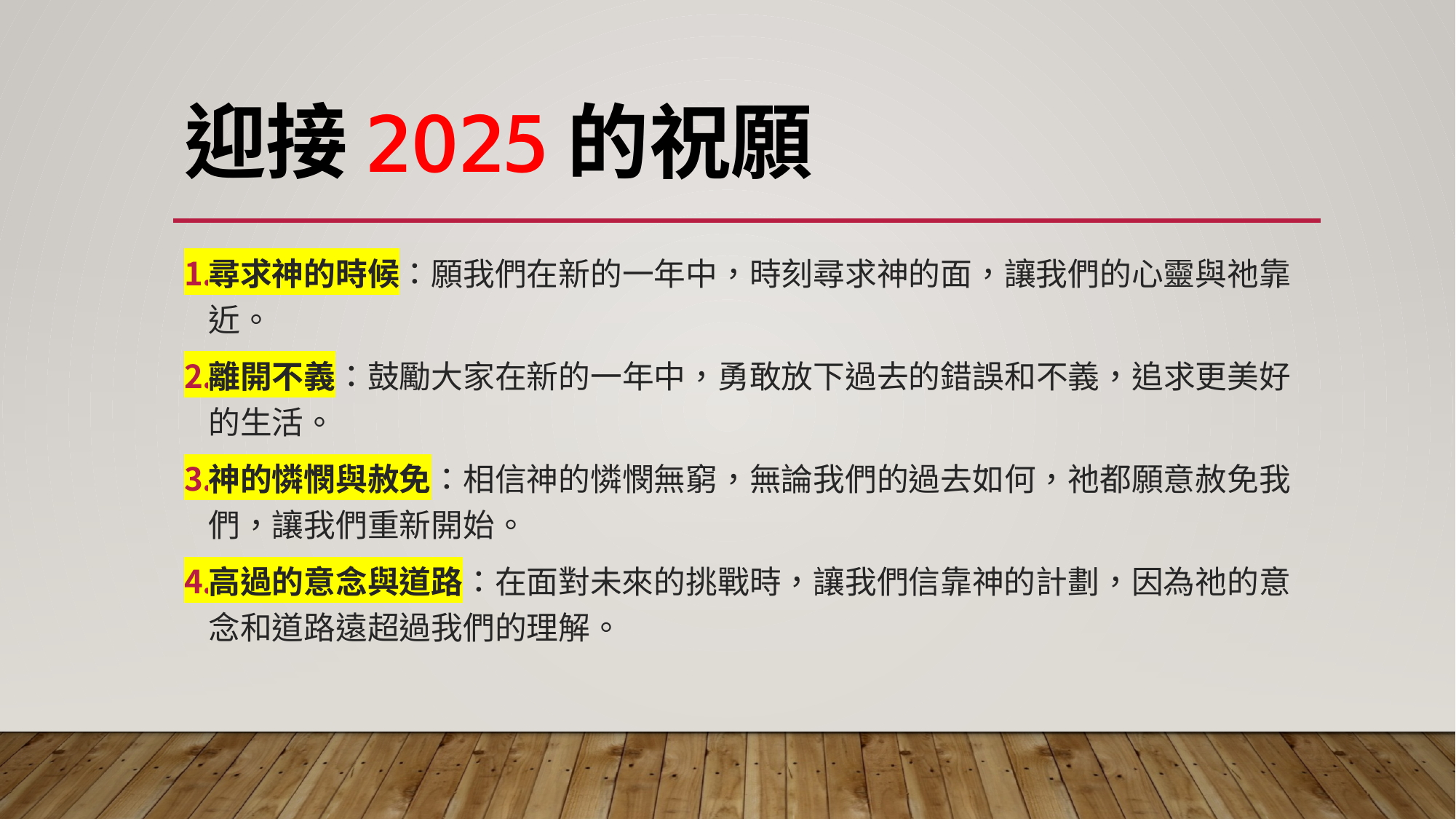

# 迎接2025的祝願
尋求神的時候：願我們在新的一年中，時刻尋求神的面，讓我們的心靈與祂靠近。
離開不義：鼓勵大家在新的一年中，勇敢放下過去的錯誤和不義，追求更美好的生活。
神的憐憫與赦免：相信神的憐憫無窮，無論我們的過去如何，祂都願意赦免我們，讓我們重新開始。
高過的意念與道路：在面對未來的挑戰時，讓我們信靠神的計劃，因為祂的意念和道路遠超過我們的理解。